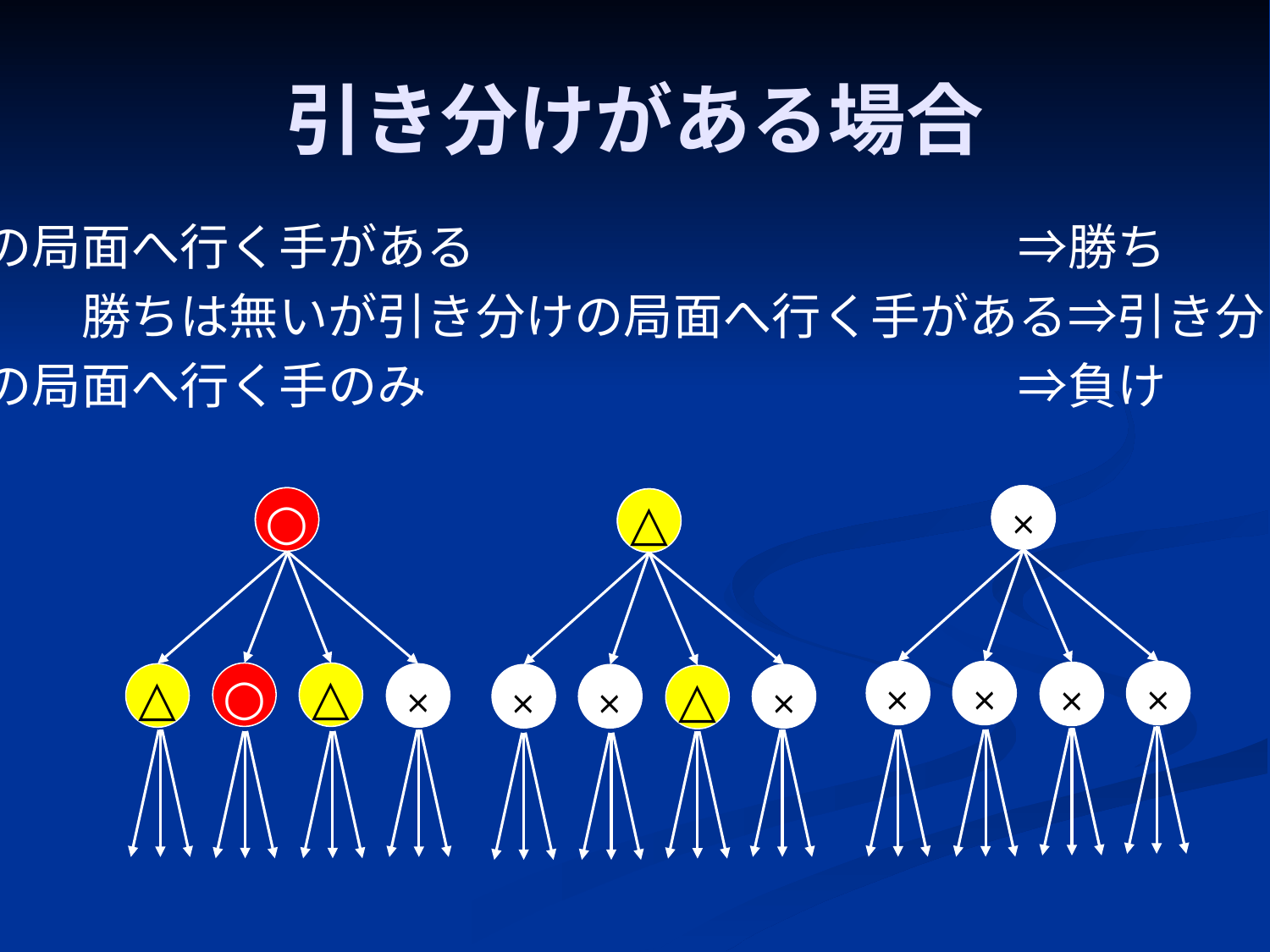

# 引き分けがある場合
勝ちの局面へ行く手がある　　　　　　　　　　　⇒勝ち
勝ちは無いが引き分けの局面へ行く手がある⇒引き分け
負けの局面へ行く手のみ　　　　　　　　　　　　⇒負け

×

○

△
×
×
×
×
○
△
△
×
×
×
×
△